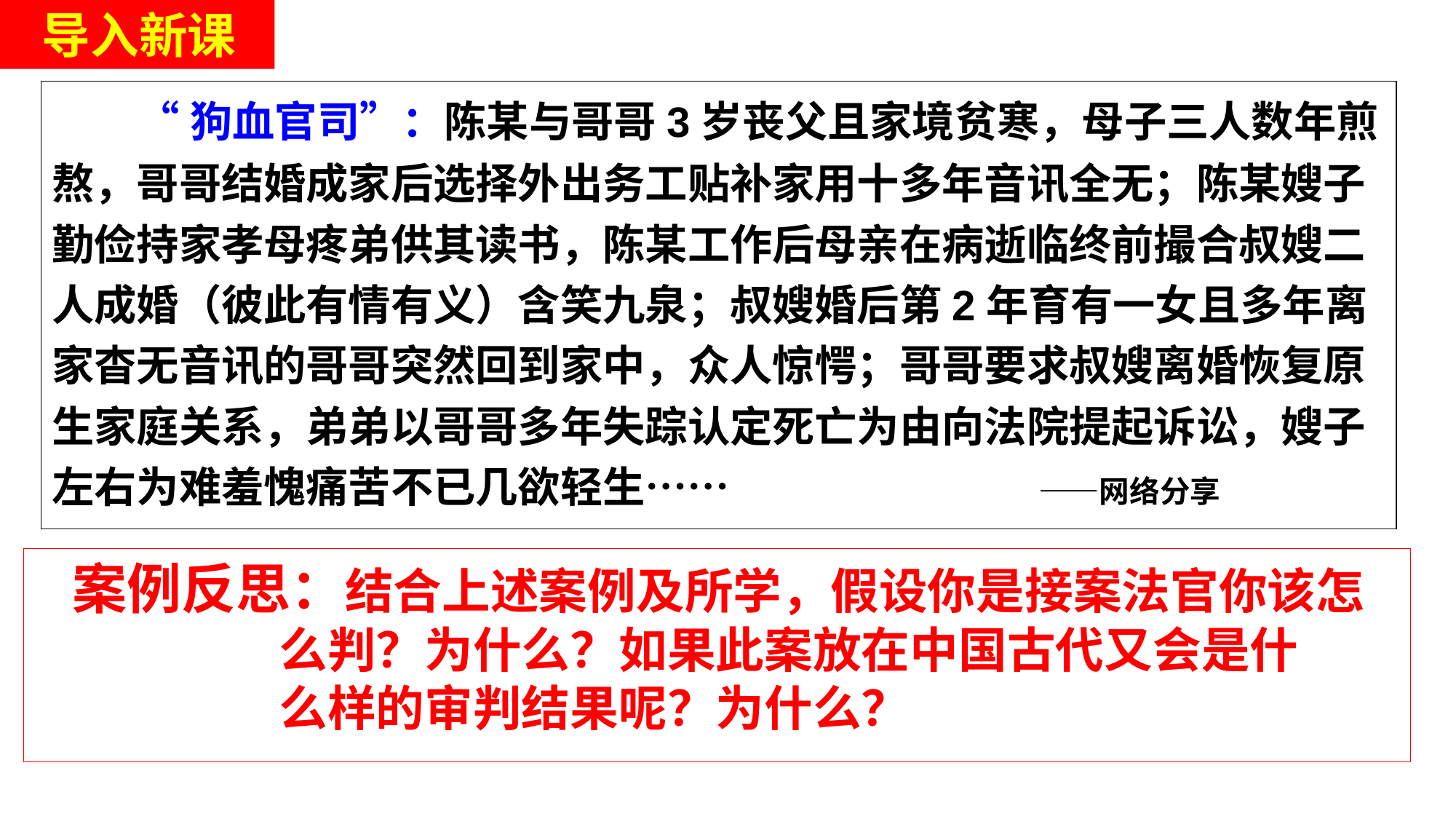

导入新课
     “狗血官司”：陈某与哥哥3岁丧父且家境贫寒，母子三人数年煎熬，哥哥结婚成家后选择外出务工贴补家用十多年音讯全无；陈某嫂子勤俭持家孝母疼弟供其读书，陈某工作后母亲在病逝临终前撮合叔嫂二人成婚（彼此有情有义）含笑九泉；叔嫂婚后第2年育有一女且多年离家杳无音讯的哥哥突然回到家中，众人惊愕；哥哥要求叔嫂离婚恢复原生家庭关系，弟弟以哥哥多年失踪认定死亡为由向法院提起诉讼，嫂子左右为难羞愧痛苦不已几欲轻生……                                ——网络分享
  案例反思：结合上述案例及所学，假设你是接案法官你该怎
                     么判？为什么？如果此案放在中国古代又会是什
                     么样的审判结果呢？为什么？